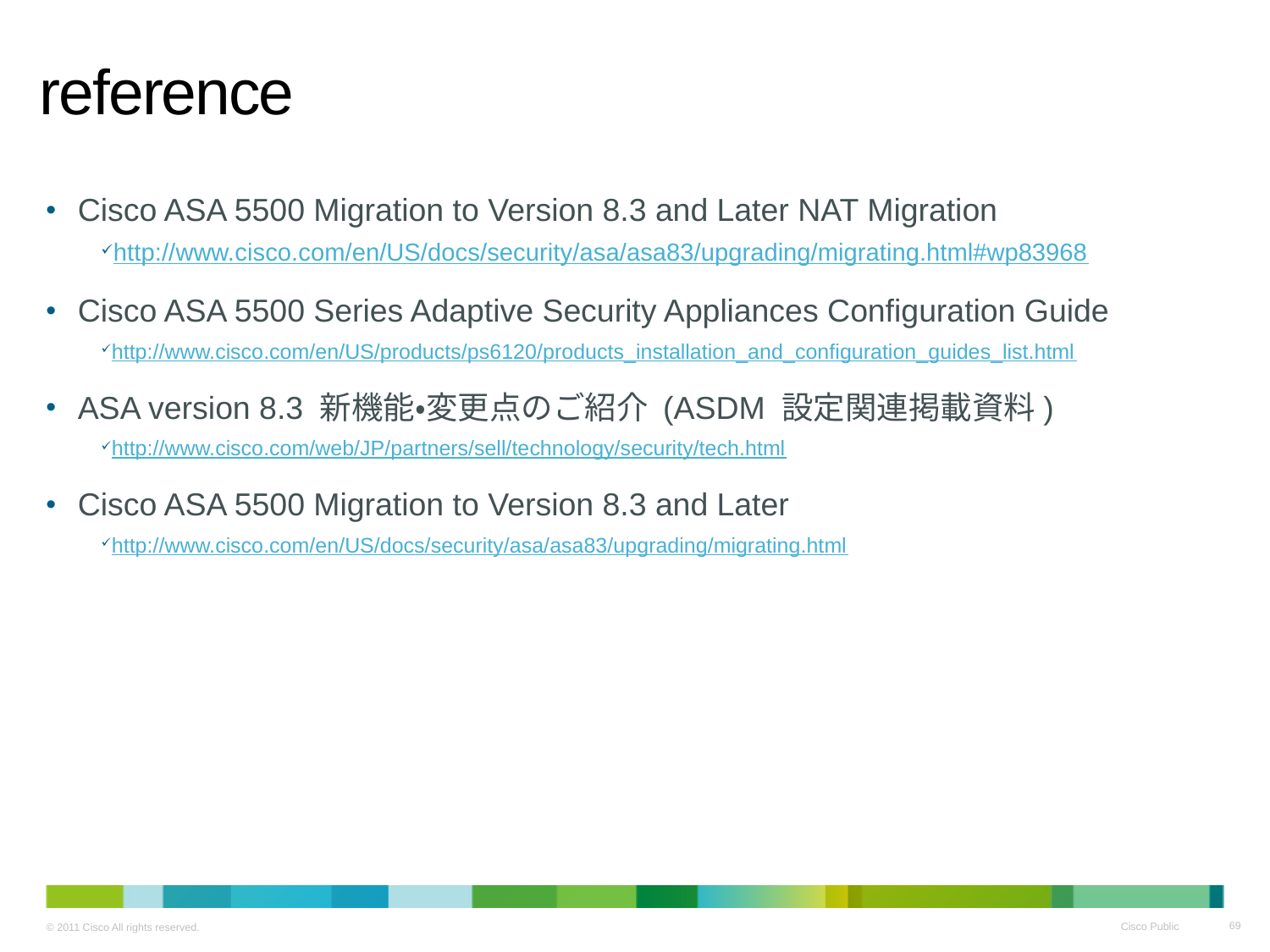

# reference
Cisco ASA 5500 Migration to Version 8.3 and Later NAT Migration
http://www.cisco.com/en/US/docs/security/asa/asa83/upgrading/migrating.html#wp83968
Cisco ASA 5500 Series Adaptive Security Appliances Configuration Guide
http://www.cisco.com/en/US/products/ps6120/products_installation_and_configuration_guides_list.html
ASA version 8.3 新機能・変更点のご紹介 (ASDM 設定関連掲載資料)
http://www.cisco.com/web/JP/partners/sell/technology/security/tech.html
Cisco ASA 5500 Migration to Version 8.3 and Later
http://www.cisco.com/en/US/docs/security/asa/asa83/upgrading/migrating.html